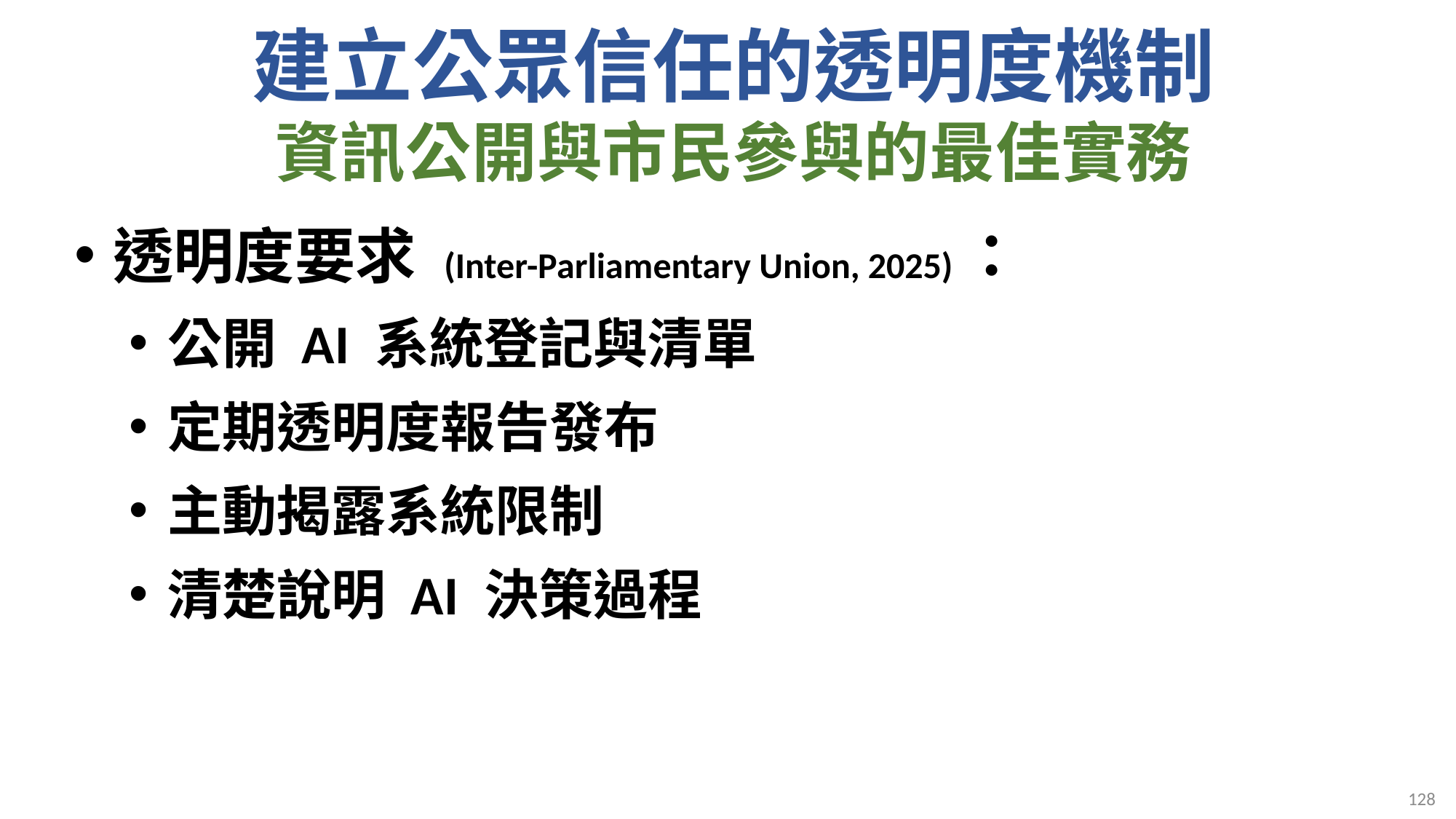

# 建立公眾信任的透明度機制 資訊公開與市民參與的最佳實務
透明度要求 (Inter-Parliamentary Union, 2025)：
公開 AI 系統登記與清單
定期透明度報告發布
主動揭露系統限制
清楚說明 AI 決策過程
128